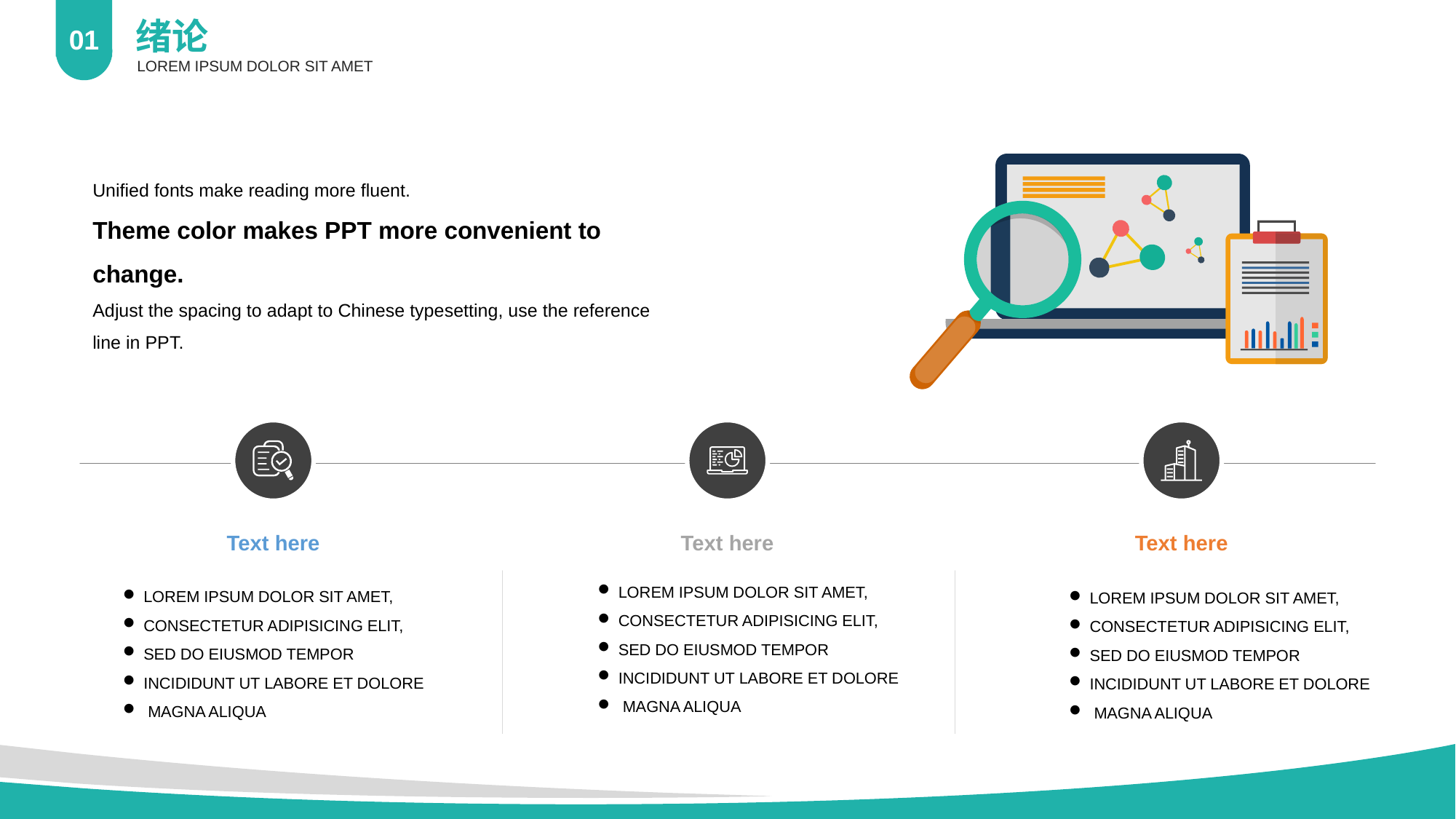

01
绪论
LOREM IPSUM DOLOR SIT AMET

Unified fonts make reading more fluent.
Theme color makes PPT more convenient to change.
Adjust the spacing to adapt to Chinese typesetting, use the reference line in PPT.

2018

REPORT

Text here
Text here
Text here
LOREM IPSUM DOLOR SIT AMET,
CONSECTETUR ADIPISICING ELIT,
SED DO EIUSMOD TEMPOR
INCIDIDUNT UT LABORE ET DOLORE
 MAGNA ALIQUA
LOREM IPSUM DOLOR SIT AMET,
CONSECTETUR ADIPISICING ELIT,
SED DO EIUSMOD TEMPOR
INCIDIDUNT UT LABORE ET DOLORE
 MAGNA ALIQUA
LOREM IPSUM DOLOR SIT AMET,
CONSECTETUR ADIPISICING ELIT,
SED DO EIUSMOD TEMPOR
INCIDIDUNT UT LABORE ET DOLORE
 MAGNA ALIQUA